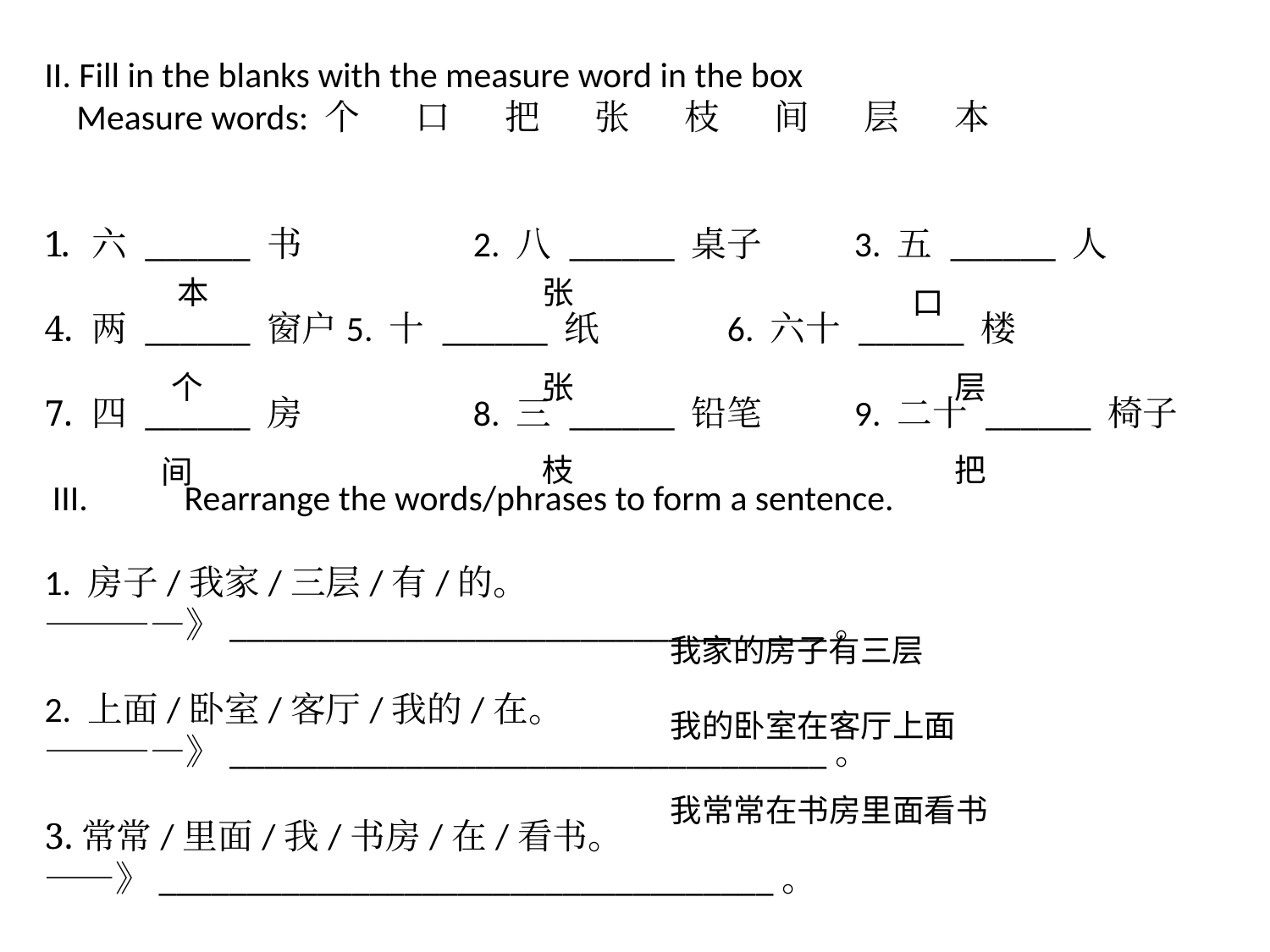

II. Fill in the blanks with the measure word in the box
    Measure words: 个      口      把      张      枝      间      层      本

六 ______ 书		2. 八 ______ 桌子	3. 五 ______ 人

两 ______ 窗户	5. 十 ______ 纸		6. 六十 ______ 楼

四 ______ 房		8. 三 ______ 铅笔	9. 二十 ______ 椅子

 III.            Rearrange the words/phrases to form a sentence.

1. 房子/我家/三层/有/的。 ————》__________________________________。

2. 上面/卧室/客厅/我的/在。————》__________________________________。

3.常常/里面/我/书房/在/看书。——》___________________________________。

本
张
口
个
张
层
枝
把
间
我家的房子有三层
我的卧室在客厅上面
我常常在书房里面看书